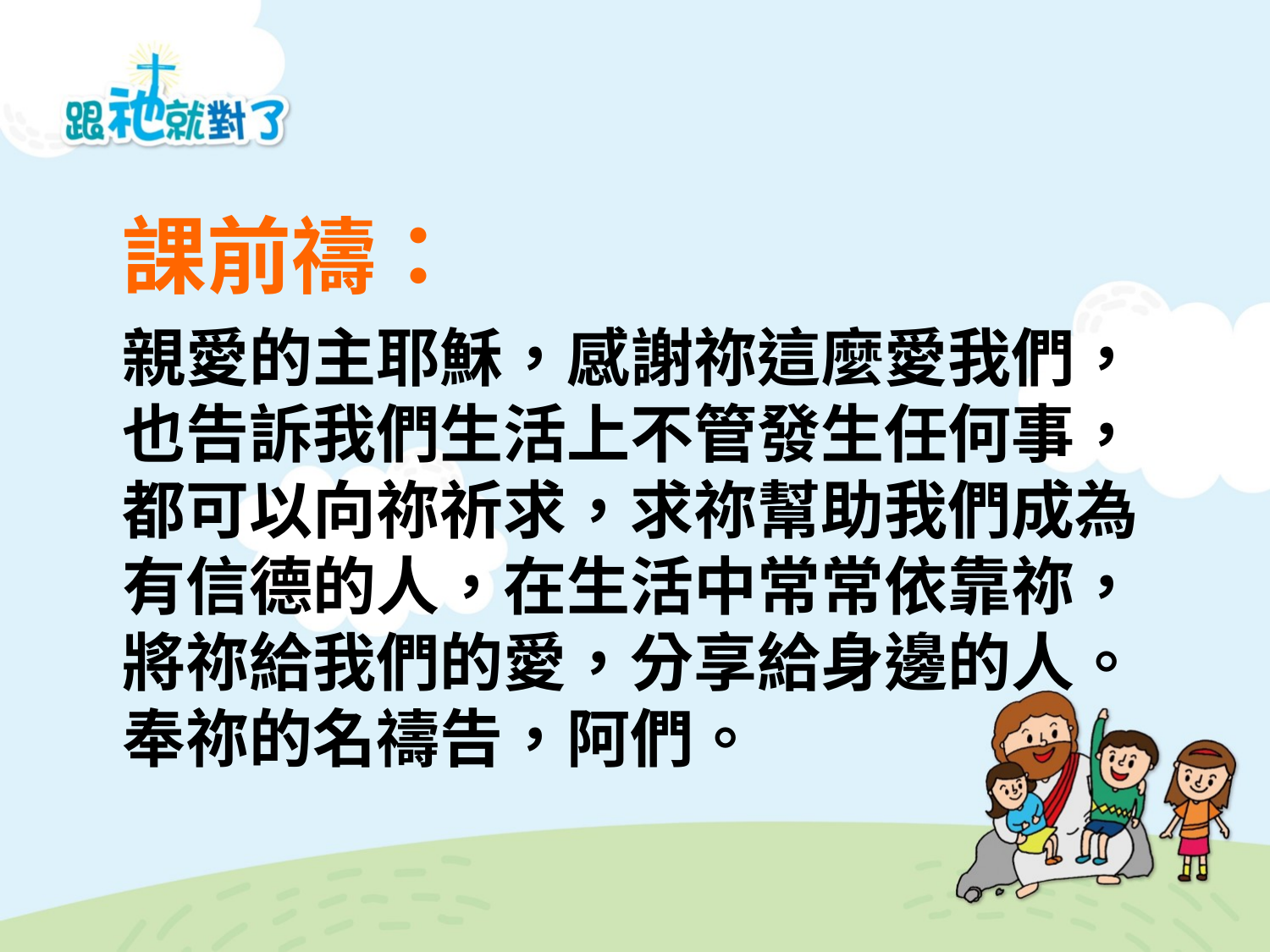

課前禱：
親愛的主耶穌，感謝祢這麼愛我們，也告訴我們生活上不管發生任何事，都可以向祢祈求，求祢幫助我們成為有信德的人，在生活中常常依靠祢，將祢給我們的愛，分享給身邊的人。奉祢的名禱告，阿們。